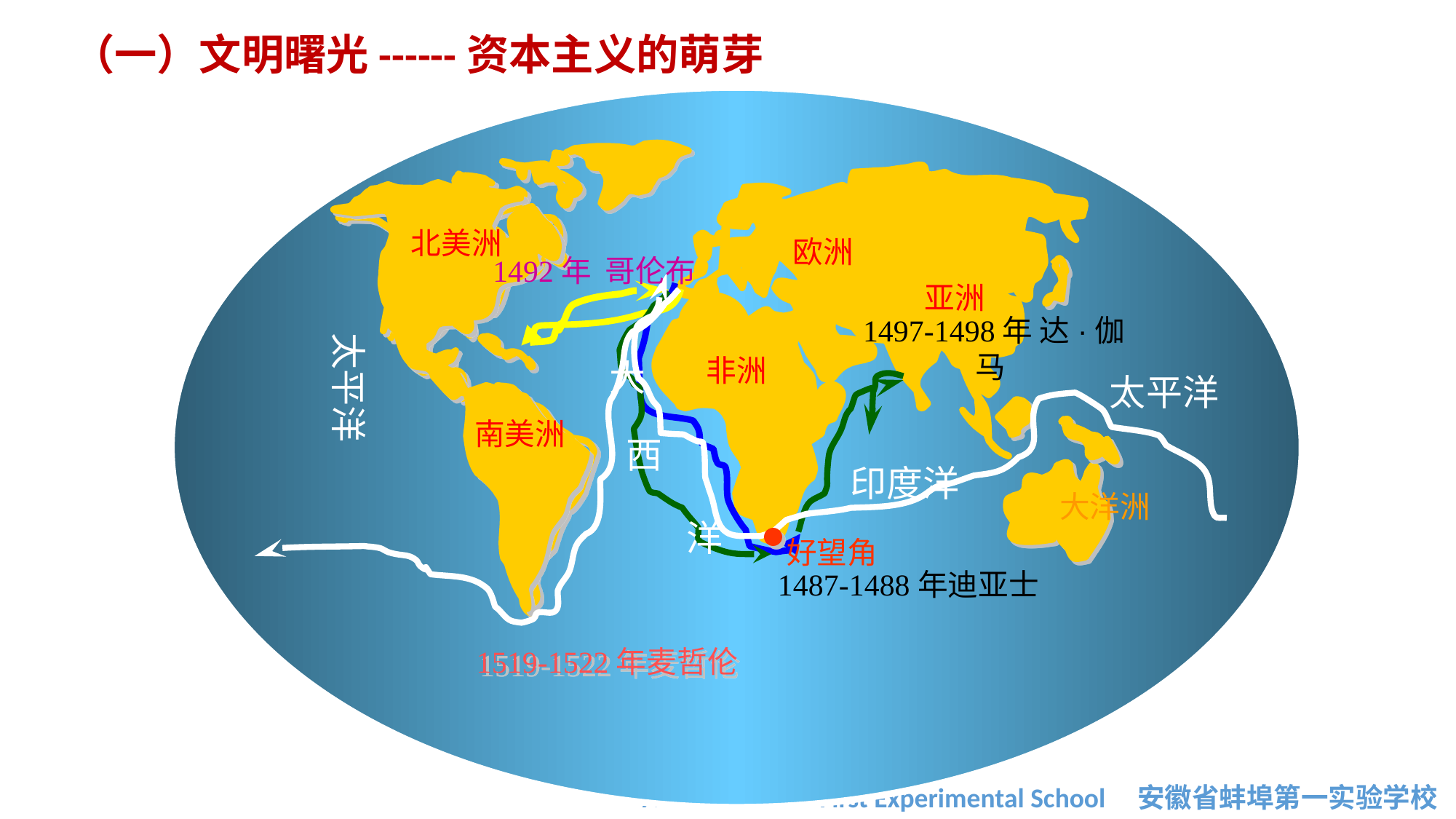

（一）文明曙光------资本主义的萌芽

北美洲
欧洲
1492年  哥伦布

亚洲

1497-1498年 达·伽马
太平洋

非洲
大
太平洋

南美洲

西
印度洋

大洋洲
洋
好望角

1487-1488年迪亚士
1519-1522年麦哲伦